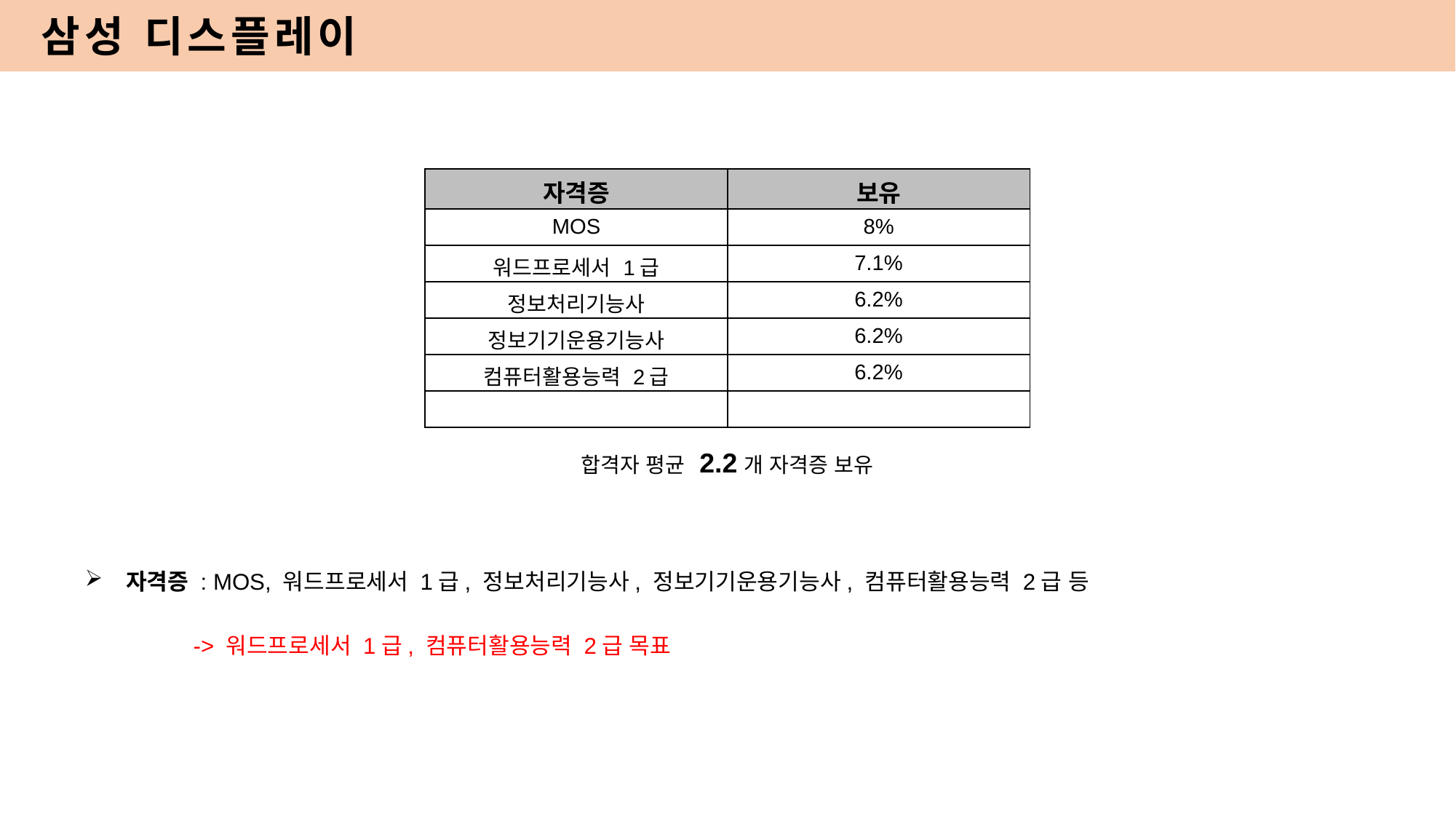

삼성 디스플레이
| 자격증 | 보유 |
| --- | --- |
| MOS | 8% |
| 워드프로세서 1급 | 7.1% |
| 정보처리기능사 | 6.2% |
| 정보기기운용기능사 | 6.2% |
| 컴퓨터활용능력 2급 | 6.2% |
|  |  |
합격자 평균 2.2개 자격증 보유
자격증 : MOS, 워드프로세서 1급, 정보처리기능사, 정보기기운용기능사, 컴퓨터활용능력 2급 등

                 -> 워드프로세서 1급, 컴퓨터활용능력 2급 목표